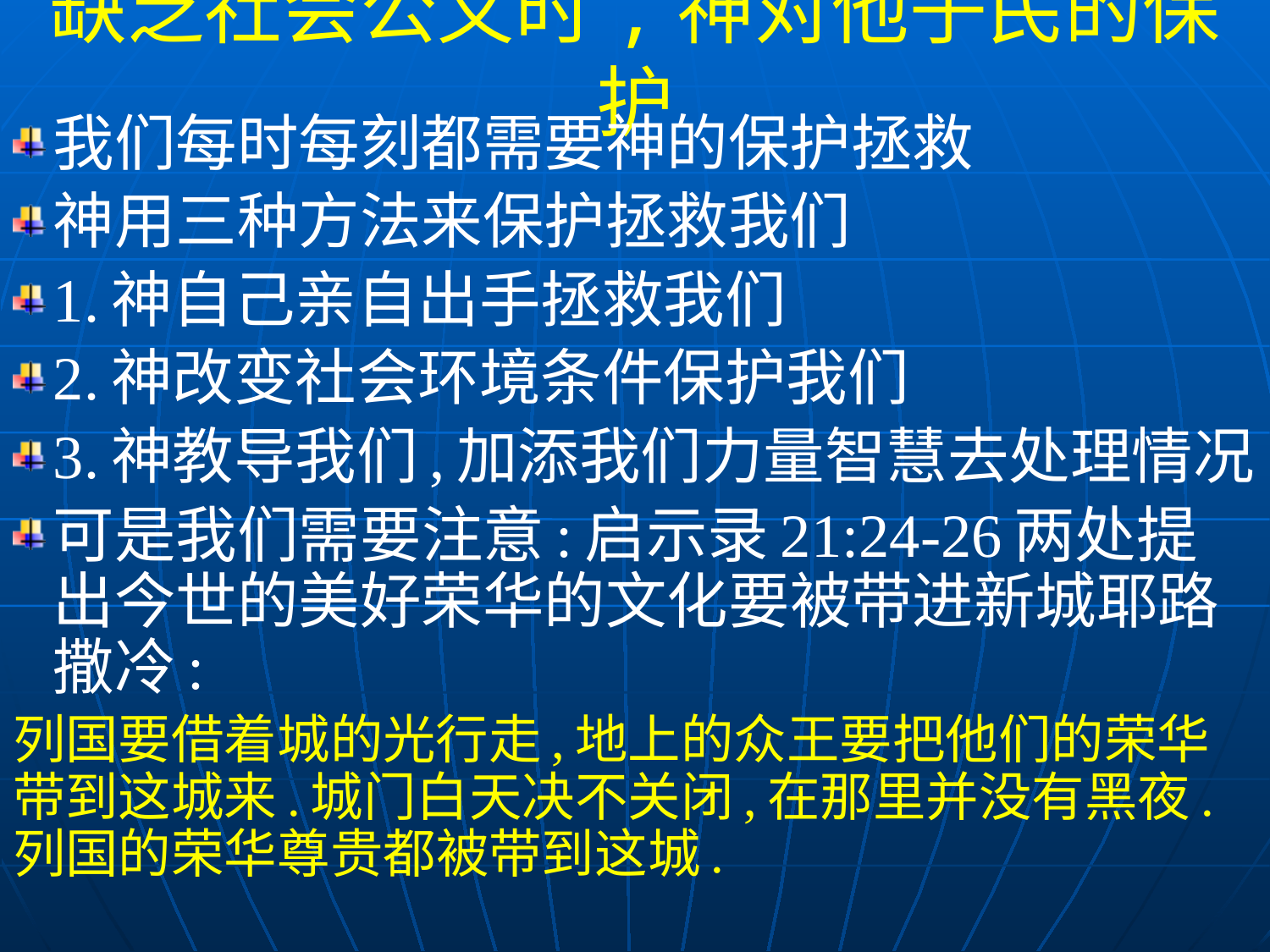

缺乏社会公义时,神对他子民的保护
我们每时每刻都需要神的保护拯救
神用三种方法来保护拯救我们
1.神自己亲自出手拯救我们
2.神改变社会环境条件保护我们
3.神教导我们,加添我们力量智慧去处理情况
可是我们需要注意:启示录21:24-26两处提出今世的美好荣华的文化要被带进新城耶路撒冷:
列国要借着城的光行走,地上的众王要把他们的荣华带到这城来.城门白天决不关闭,在那里并没有黑夜.列国的荣华尊贵都被带到这城.